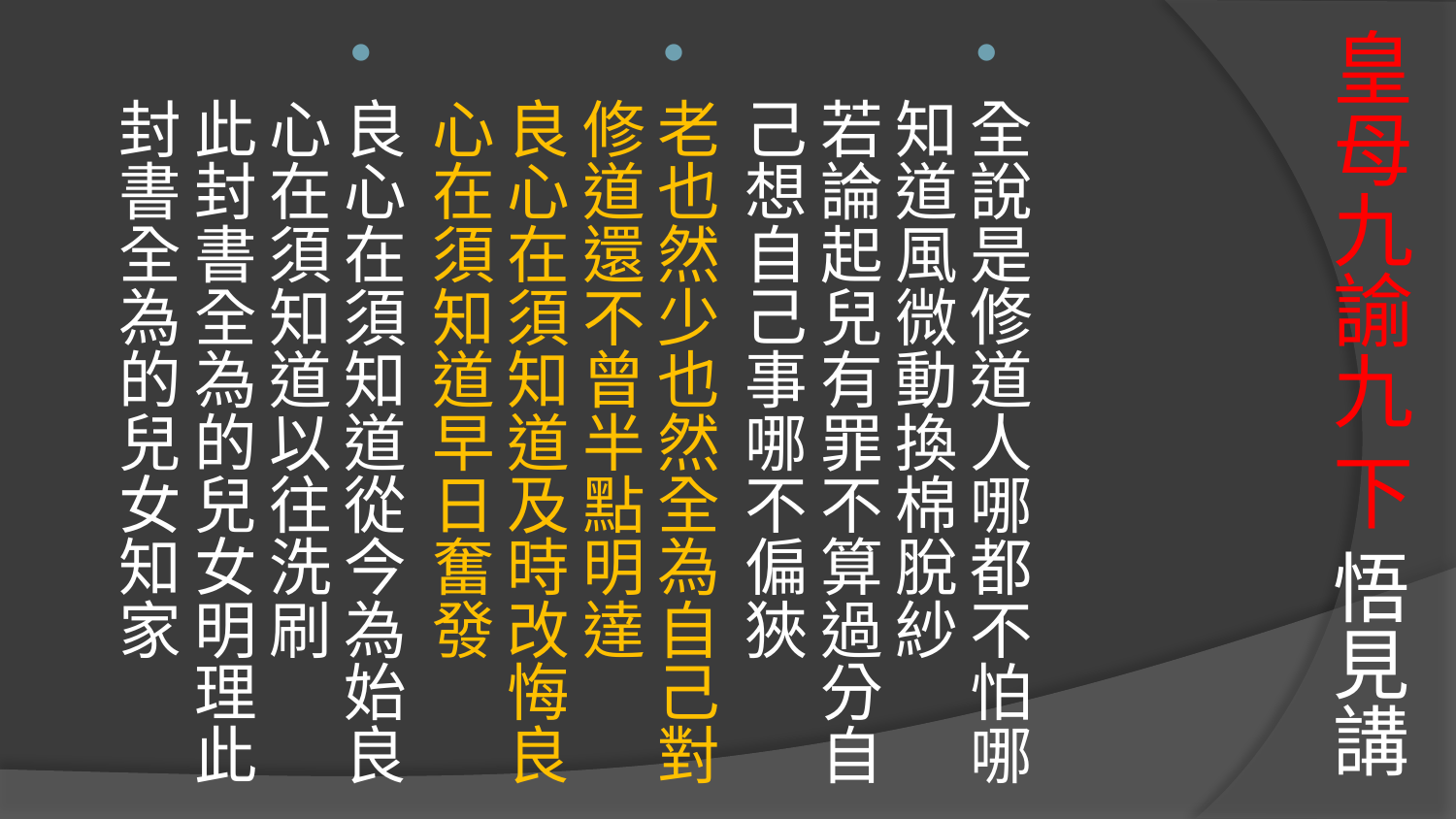

# 皇母九諭九 下 悟見講
全說是修道人哪都不怕哪知道風微動換棉脫紗
若論起兒有罪不算過分自己想自己事哪不偏狹
老也然少也然全為自己對修道還不曾半點明達
良心在須知道及時改悔良心在須知道早日奮發
良心在須知道從今為始良心在須知道以往洗刷
此封書全為的兒女明理此封書全為的兒女知家